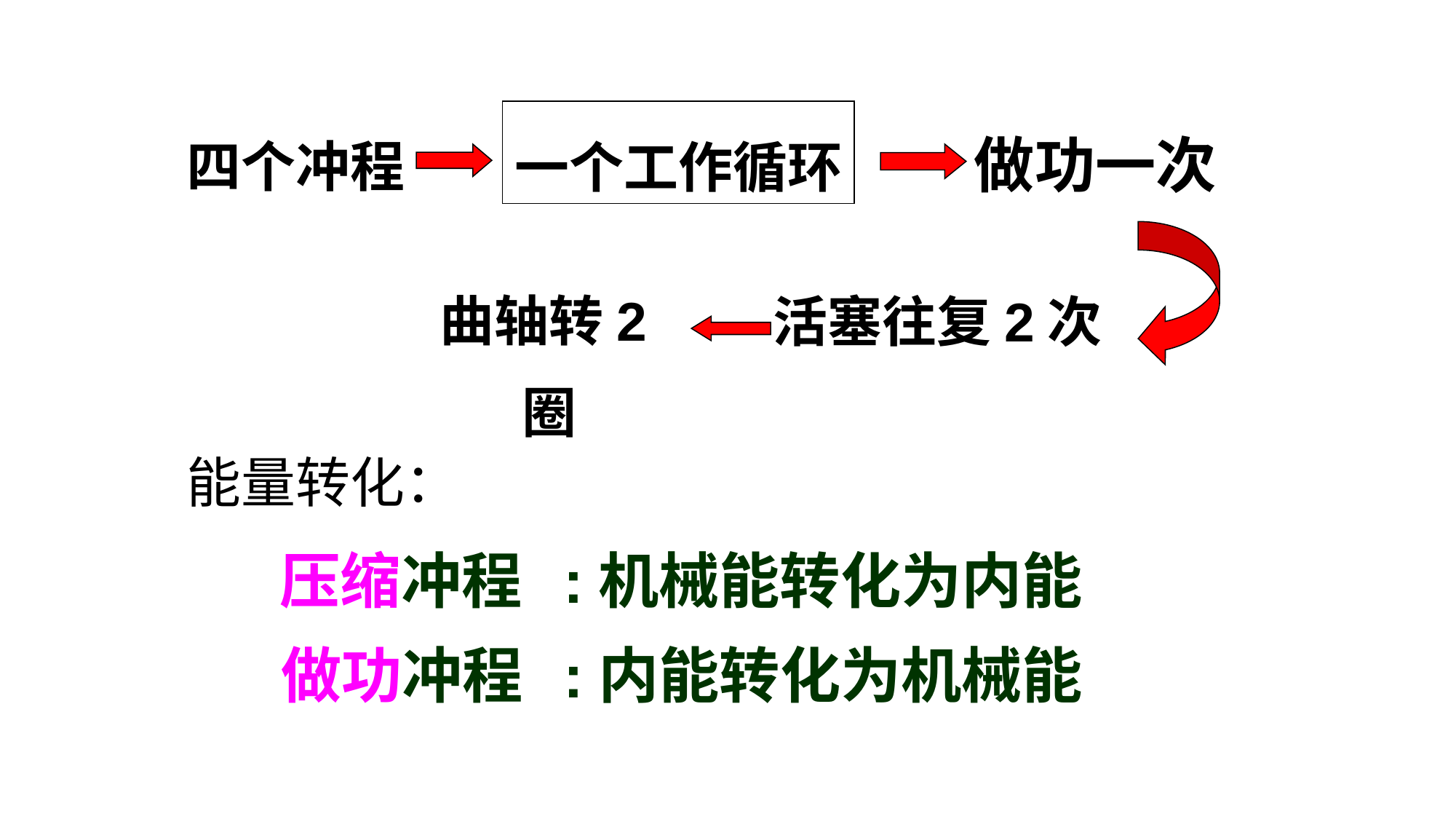

做功一次
四个冲程
一个工作循环

曲轴转2圈
活塞往复2次

能量转化：
压缩冲程
:机械能转化为内能
:内能转化为机械能
做功冲程